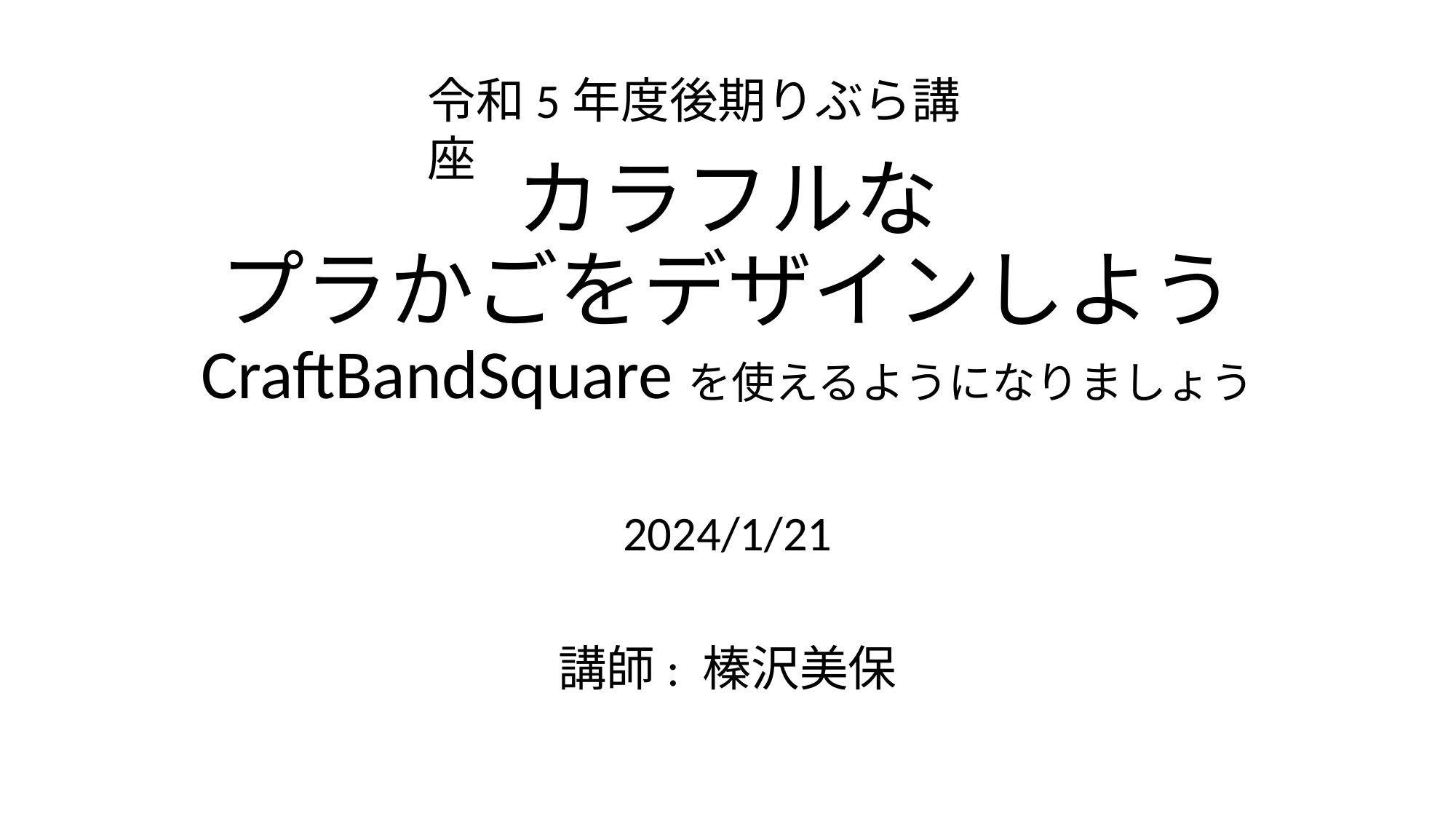

令和5年度後期りぶら講座
# カラフルな プラかごをデザインしよう CraftBandSquareを使えるようになりましょう

2024/1/21

講師: 榛沢美保